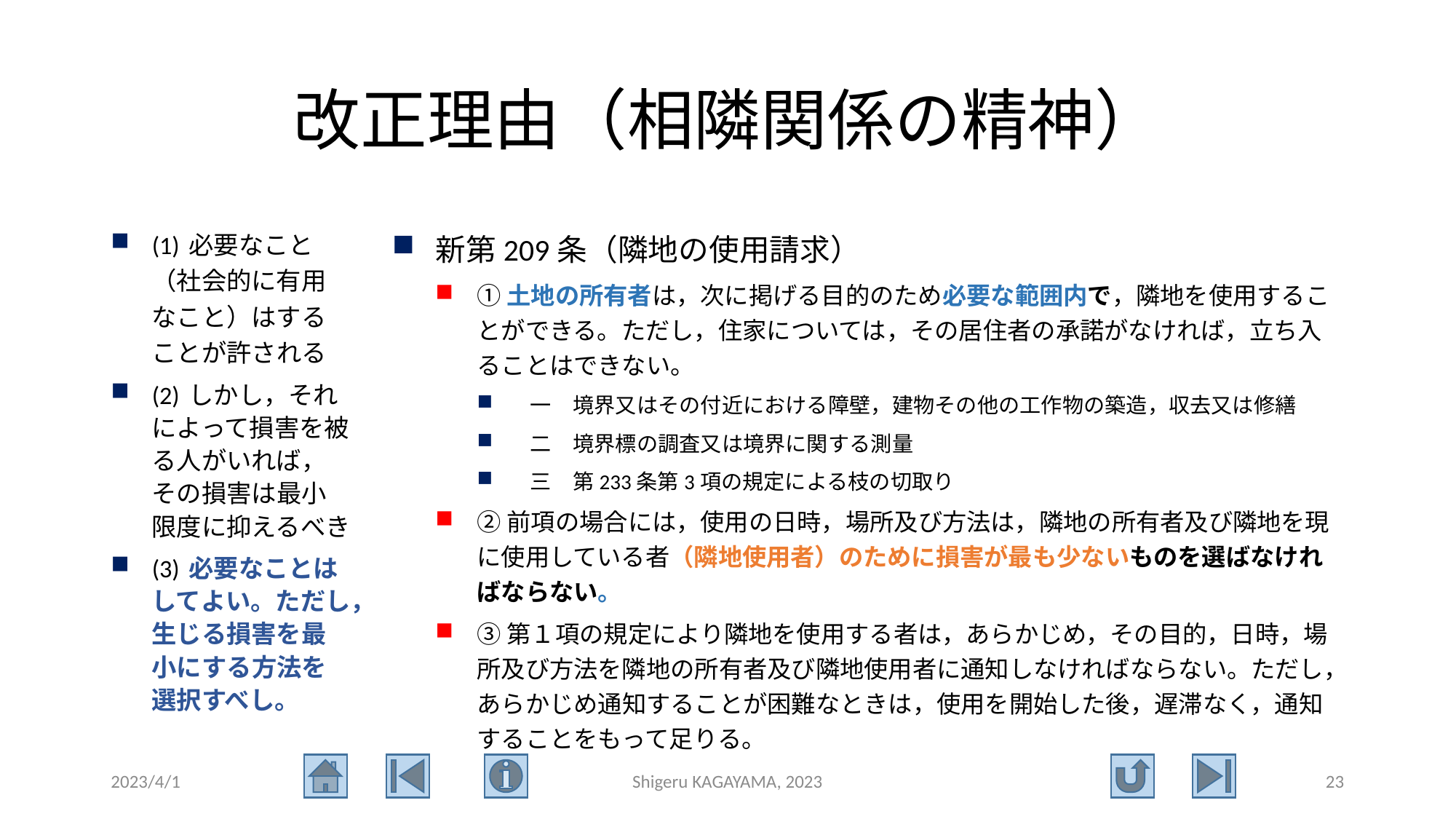

# 改正理由（相隣関係の精神）
(1) 必要なこと（社会的に有用なこと）はすることが許される
(2) しかし，それによって損害を被る人がいれば，その損害は最小限度に抑えるべき
(3) 必要なことはしてよい。ただし，生じる損害を最小にする方法を選択すべし。
新第209条（隣地の使用請求）
①土地の所有者は，次に掲げる目的のため必要な範囲内で，隣地を使用することができる。ただし，住家については，その居住者の承諾がなければ，立ち入ることはできない。
　一　境界又はその付近における障壁，建物その他の工作物の築造，収去又は修繕
　二　境界標の調査又は境界に関する測量
　三　第233条第3項の規定による枝の切取り
②前項の場合には，使用の日時，場所及び方法は，隣地の所有者及び隣地を現に使用している者（隣地使用者）のために損害が最も少ないものを選ばなければならない。
③第１項の規定により隣地を使用する者は，あらかじめ，その目的，日時，場所及び方法を隣地の所有者及び隣地使用者に通知しなければならない。ただし，あらかじめ通知することが困難なときは，使用を開始した後，遅滞なく，通知することをもって足りる。

2023/4/1
Shigeru KAGAYAMA, 2023
23